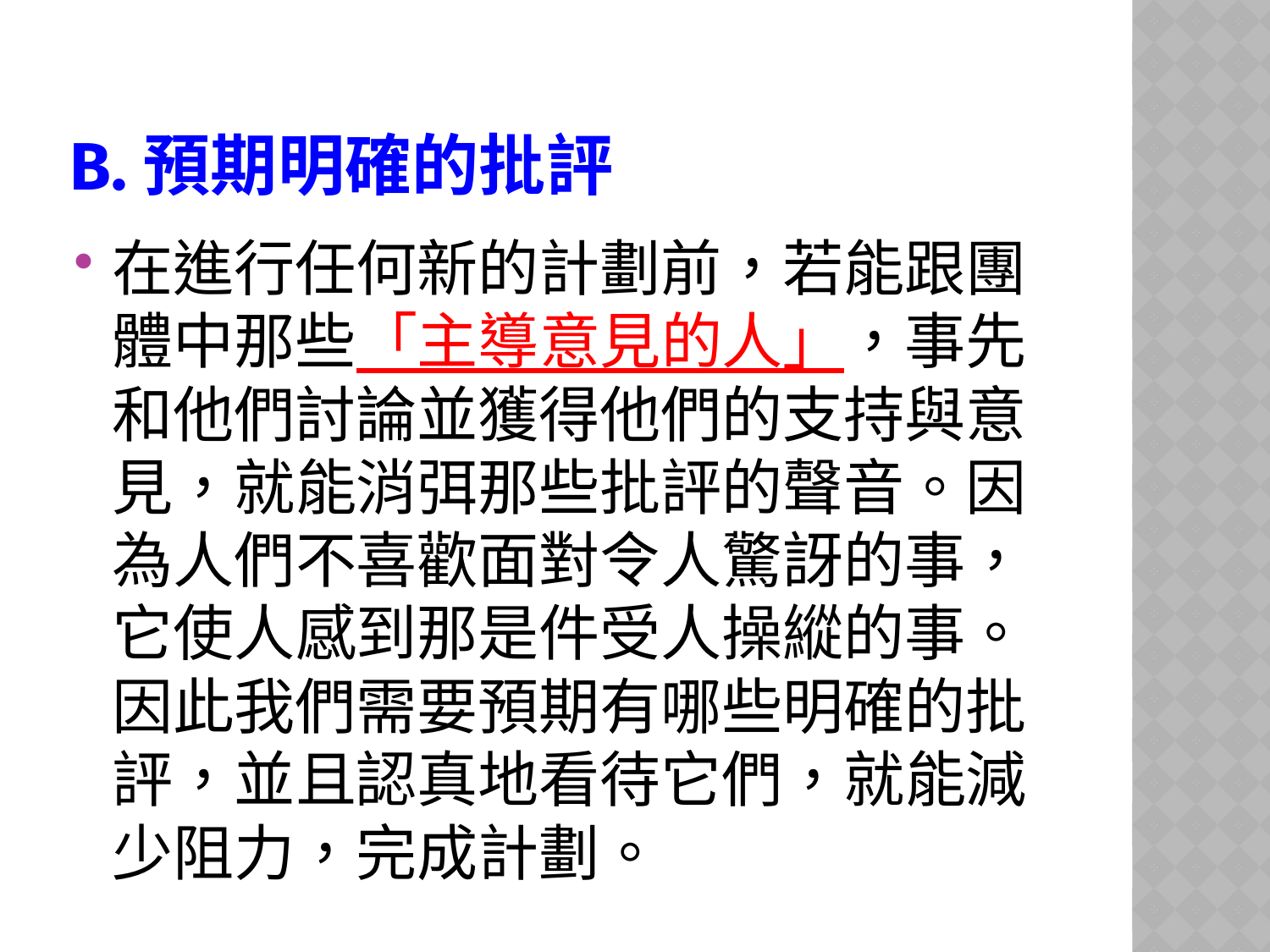

# B.預期明確的批評
在進行任何新的計劃前，若能跟團體中那些「主導意見的人」，事先和他們討論並獲得他們的支持與意見，就能消弭那些批評的聲音。因為人們不喜歡面對令人驚訝的事，它使人感到那是件受人操縱的事。因此我們需要預期有哪些明確的批評，並且認真地看待它們，就能減少阻力，完成計劃。